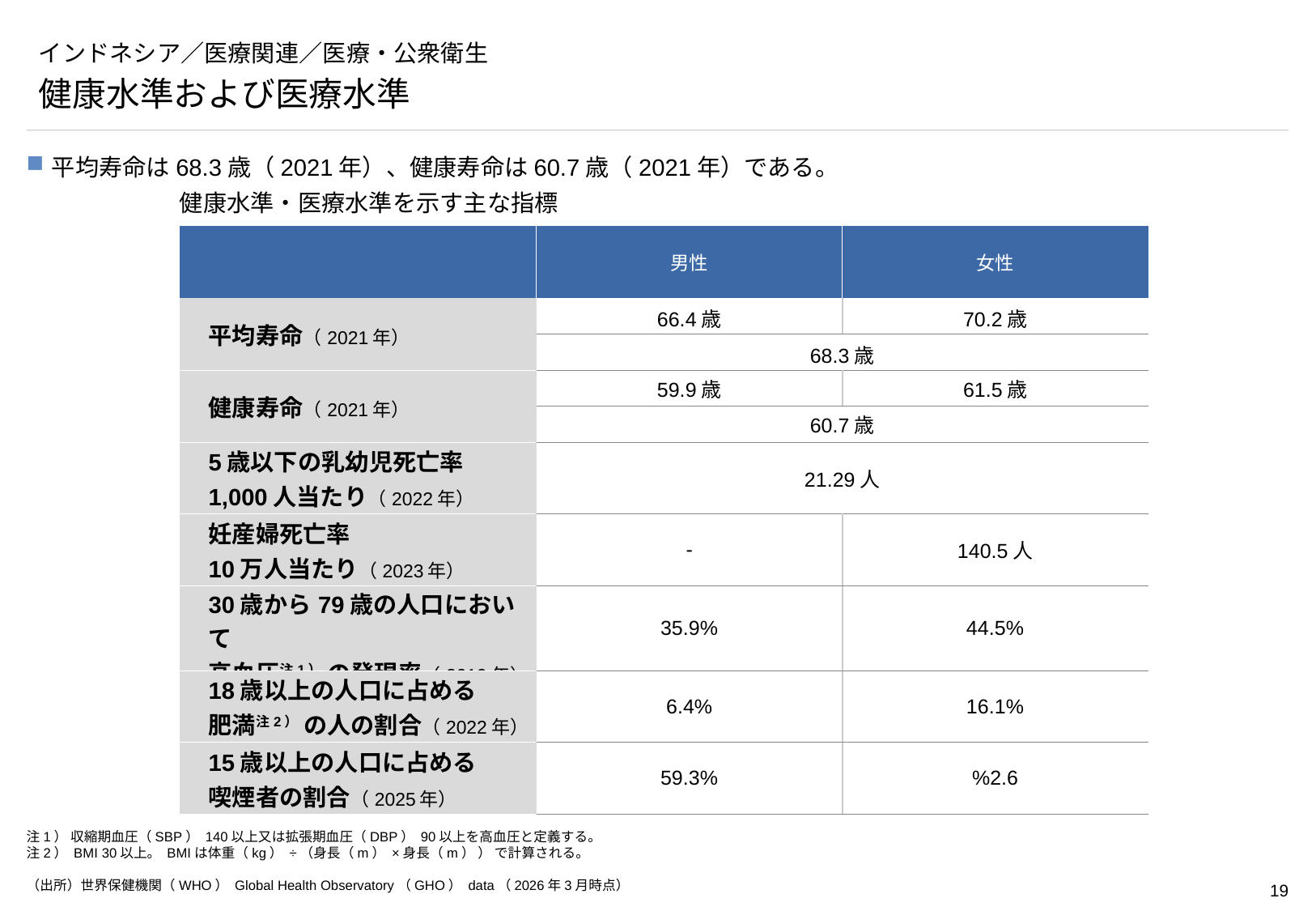

# インドネシア／医療関連／医療・公衆衛生
健康水準および医療水準
平均寿命は68.3歳（2021年）、健康寿命は60.7歳（2021年）である。
健康水準・医療水準を示す主な指標
|  | 男性 | 女性 |
| --- | --- | --- |
| 平均寿命（2021年） | 66.4歳 | 70.2歳 |
|  | 68.3歳 |  |
| 健康寿命（2021年） | 59.9歳 | 61.5歳 |
|  | 60.7歳 |  |
| 5歳以下の乳幼児死亡率 1,000人当たり（2022年） | 21.29人 |  |
| 妊産婦死亡率 10万人当たり（2023年） | - | 140.5人 |
| 30歳から79歳の人口において 高血圧注1） の発現率（2019年） | 35.9% | 44.5% |
| 18歳以上の人口に占める 肥満注2） の人の割合（2022年） | 6.4% | 16.1% |
| 15歳以上の人口に占める 喫煙者の割合（2025年） | 59.3% | %2.6 |
注1） 収縮期血圧（SBP） 140以上又は拡張期血圧（DBP） 90以上を高血圧と定義する。
注2） BMI 30以上。 BMIは体重（kg） ÷（身長（m） ×身長（m） ） で計算される。

（出所）世界保健機関（WHO） Global Health Observatory（GHO） data（2026年3月時点）